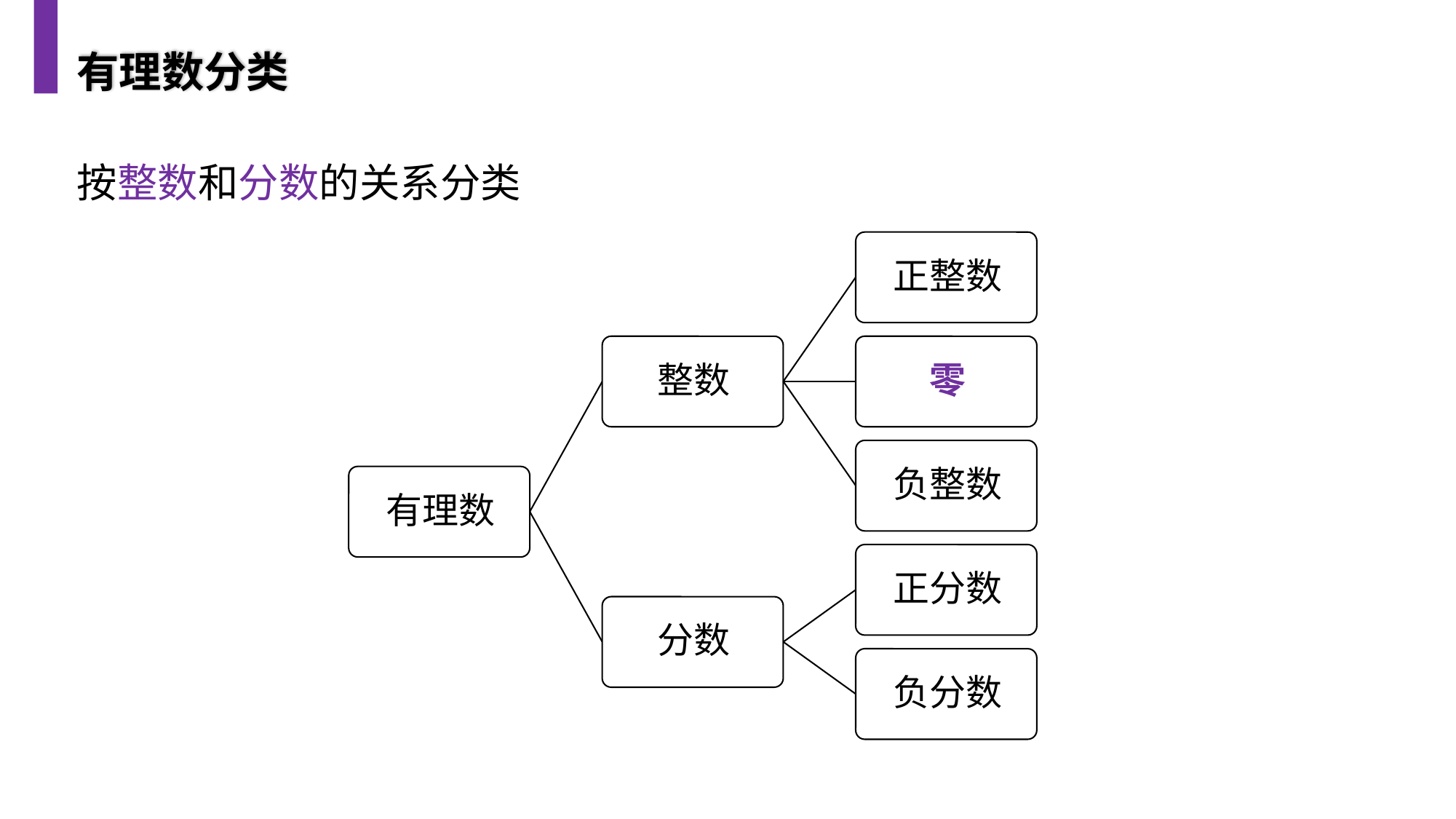

有理数分类
按整数和分数的关系分类
有理数

整数

正整数

零

负整数

分数

正分数

负分数